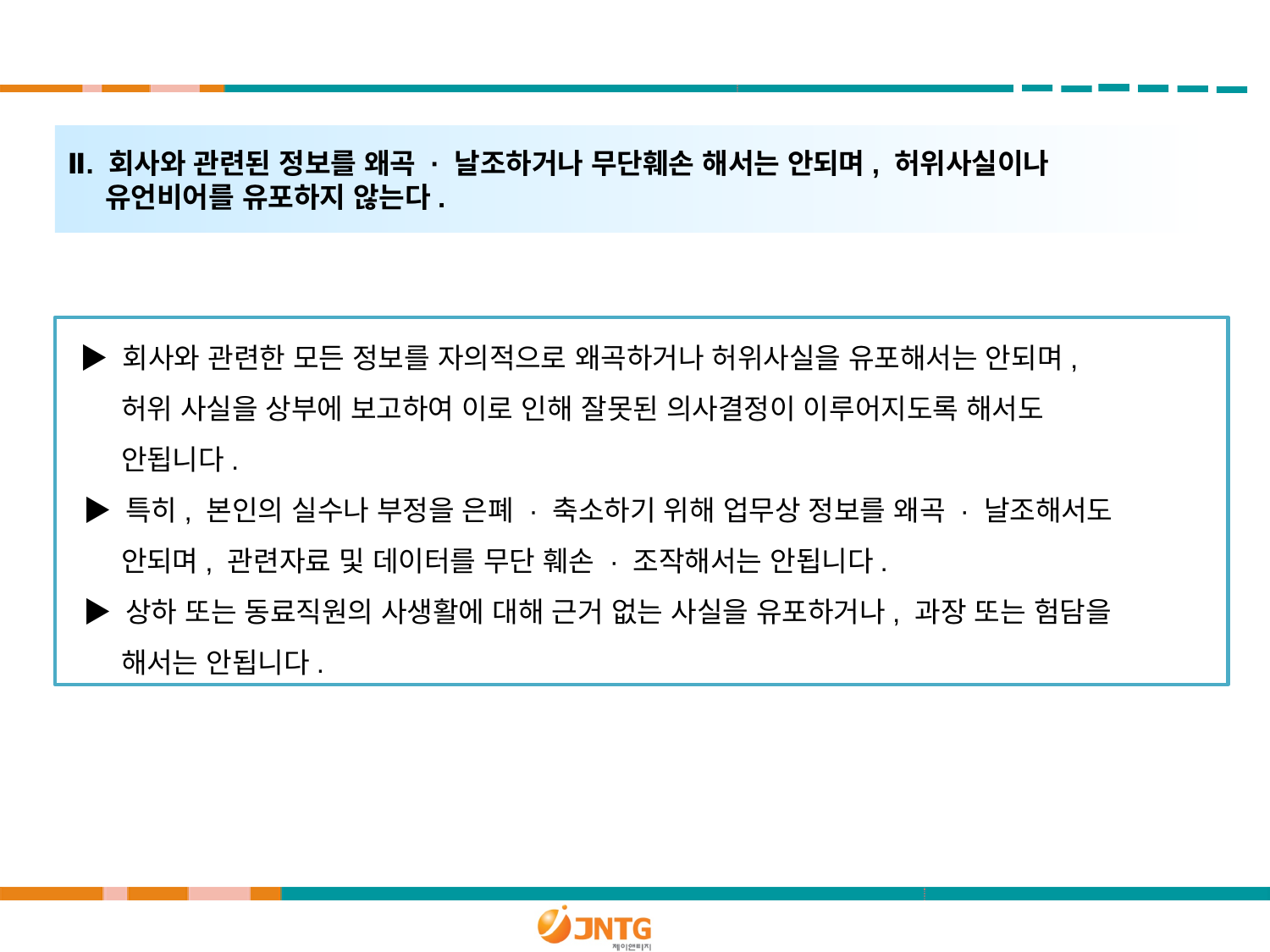

Ⅱ. 회사와 관련된 정보를 왜곡 · 날조하거나 무단훼손 해서는 안되며, 허위사실이나
    유언비어를 유포하지 않는다.
  ▶ 회사와 관련한 모든 정보를 자의적으로 왜곡하거나 허위사실을 유포해서는 안되며,
      허위 사실을 상부에 보고하여 이로 인해 잘못된 의사결정이 이루어지도록 해서도
      안됩니다.
  ▶ 특히, 본인의 실수나 부정을 은폐 · 축소하기 위해 업무상 정보를 왜곡 · 날조해서도
      안되며, 관련자료 및 데이터를 무단 훼손 · 조작해서는 안됩니다.
  ▶ 상하 또는 동료직원의 사생활에 대해 근거 없는 사실을 유포하거나, 과장 또는 험담을
      해서는 안됩니다.